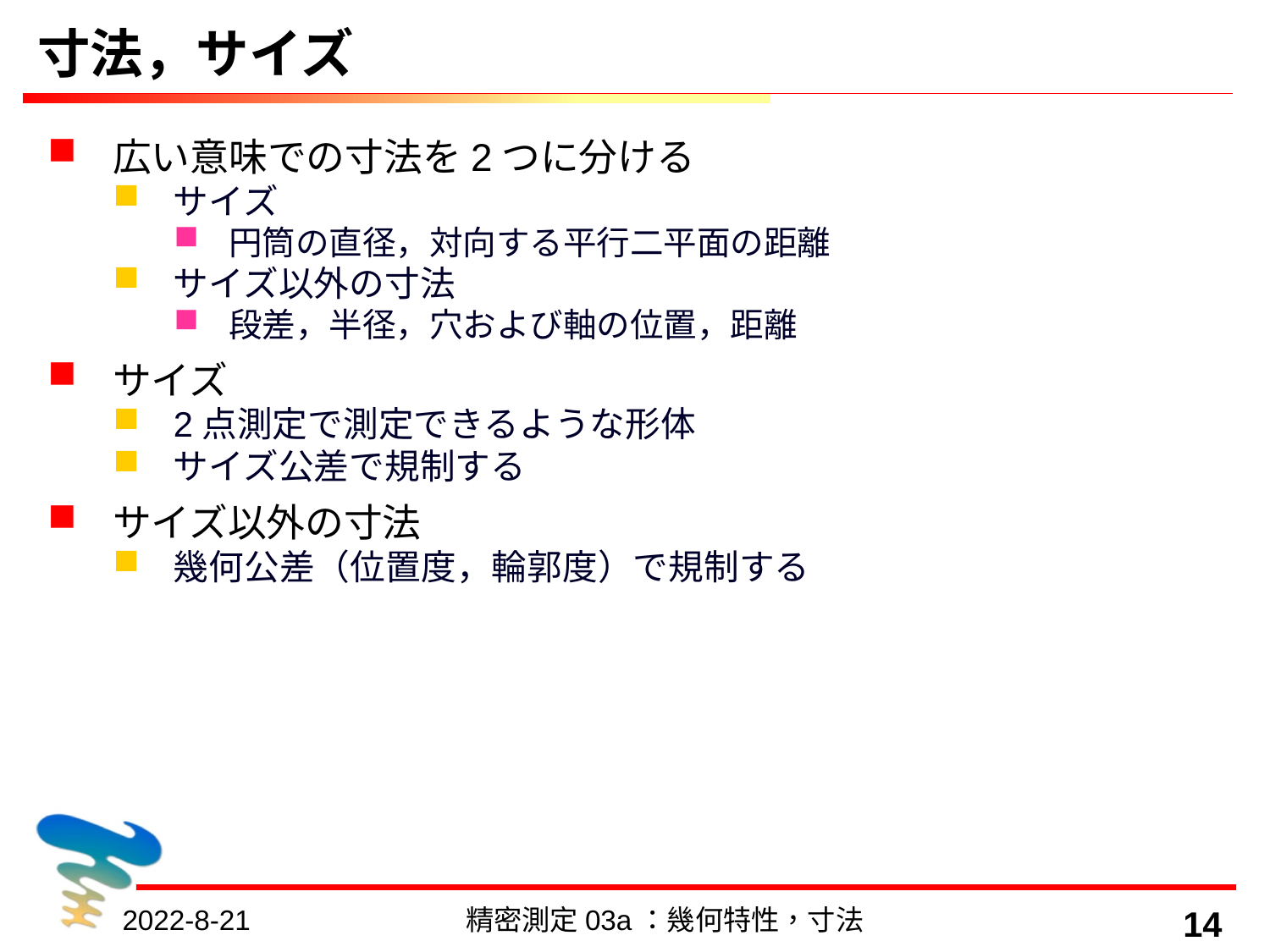

# 寸法，サイズ
広い意味での寸法を2つに分ける
サイズ
円筒の直径，対向する平行二平面の距離
サイズ以外の寸法
段差，半径，穴および軸の位置，距離
サイズ
2点測定で測定できるような形体
サイズ公差で規制する
サイズ以外の寸法
幾何公差（位置度，輪郭度）で規制する
2022-8-21
精密測定03a：幾何特性，寸法
14